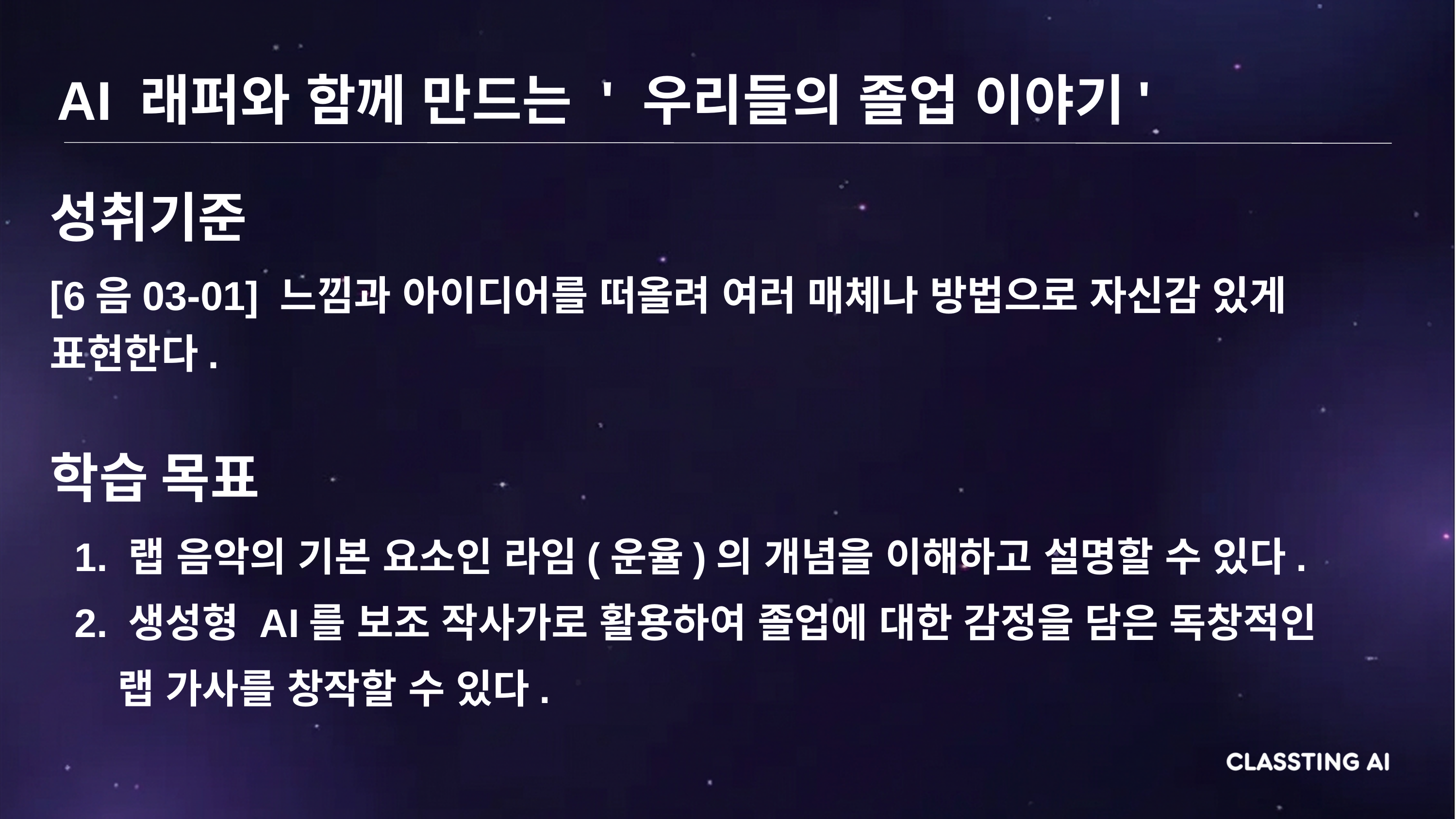

AI 래퍼와 함께 만드는 ' 우리들의 졸업 이야기'

성취기준
[6음03-01] 느낌과 아이디어를 떠올려 여러 매체나 방법으로 자신감 있게 표현한다.
학습 목표
1. 랩 음악의 기본 요소인 라임(운율)의 개념을 이해하고 설명할 수 있다.
2. 생성형 AI를 보조 작사가로 활용하여 졸업에 대한 감정을 담은 독창적인
   랩 가사를 창작할 수 있다.